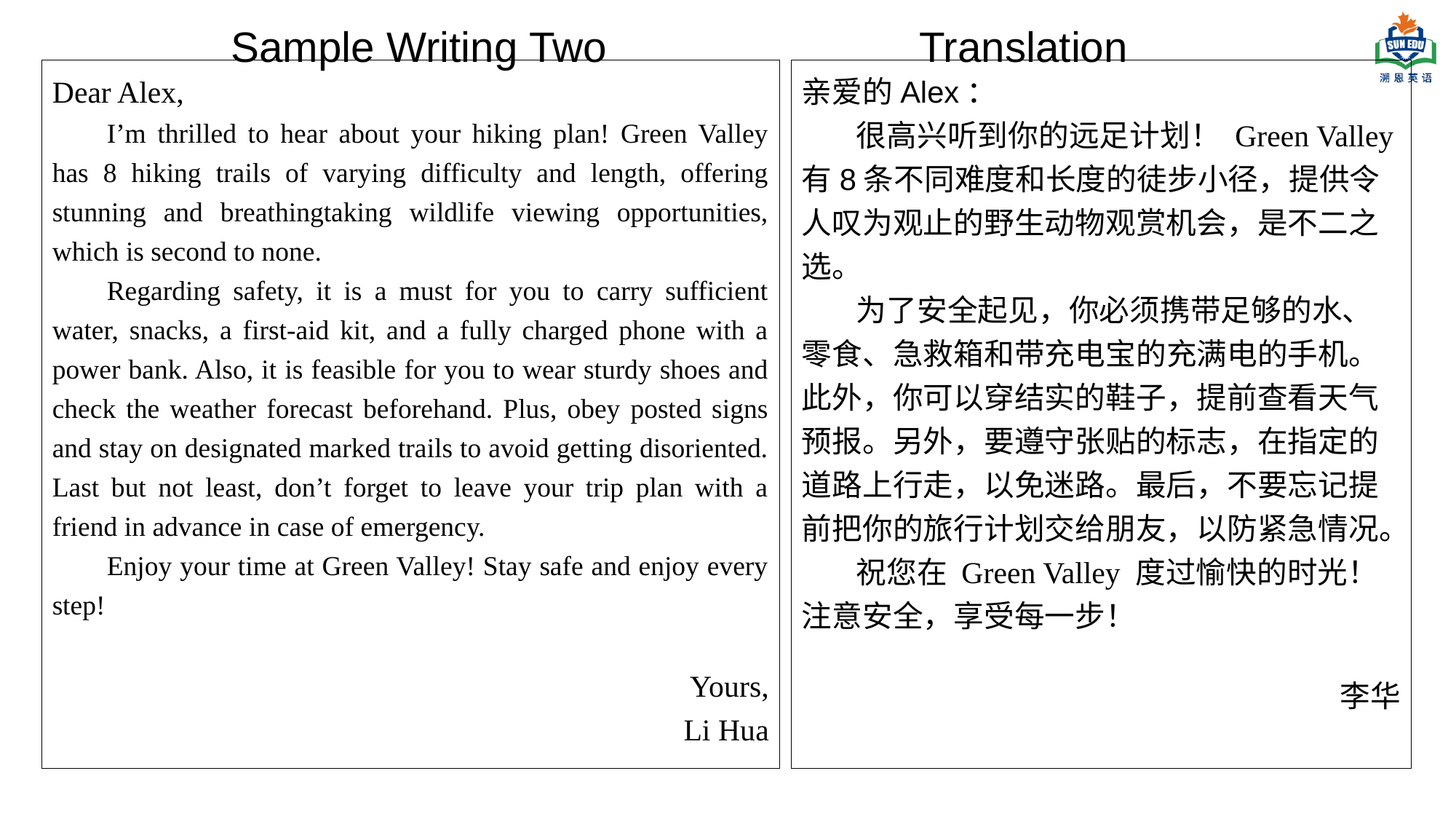

Sample Writing Two
Translation
Dear Alex,
I’m thrilled to hear about your hiking plan! Green Valley has 8 hiking trails of varying difficulty and length, offering stunning and breathingtaking wildlife viewing opportunities, which is second to none.
Regarding safety, it is a must for you to carry sufficient water, snacks, a first-aid kit, and a fully charged phone with a power bank. Also, it is feasible for you to wear sturdy shoes and check the weather forecast beforehand. Plus, obey posted signs and stay on designated marked trails to avoid getting disoriented. Last but not least, don’t forget to leave your trip plan with a friend in advance in case of emergency.
Enjoy your time at Green Valley! Stay safe and enjoy every step!

Yours,
Li Hua
亲爱的Alex：
很高兴听到你的远足计划！ Green Valley 有8条不同难度和长度的徒步小径，提供令人叹为观止的野生动物观赏机会，是不二之选。
为了安全起见，你必须携带足够的水、零食、急救箱和带充电宝的充满电的手机。此外，你可以穿结实的鞋子，提前查看天气预报。另外，要遵守张贴的标志，在指定的道路上行走，以免迷路。最后，不要忘记提前把你的旅行计划交给朋友，以防紧急情况。
祝您在 Green Valley 度过愉快的时光！注意安全，享受每一步！

李华